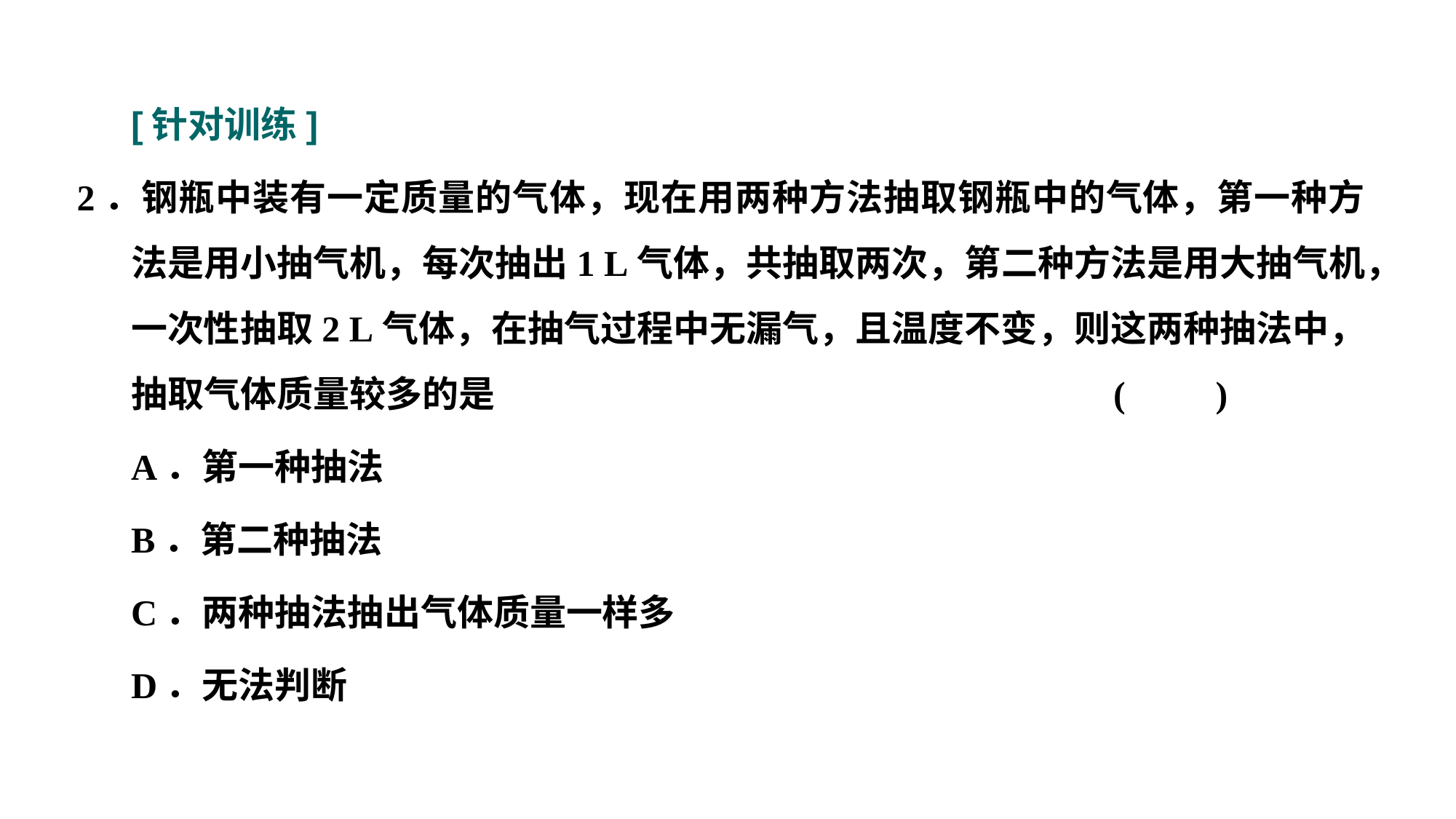

[针对训练]
2．钢瓶中装有一定质量的气体，现在用两种方法抽取钢瓶中的气体，第一种方法是用小抽气机，每次抽出1 L气体，共抽取两次，第二种方法是用大抽气机，一次性抽取2 L气体，在抽气过程中无漏气，且温度不变，则这两种抽法中，抽取气体质量较多的是						(　　)
A．第一种抽法
B．第二种抽法
C．两种抽法抽出气体质量一样多
D．无法判断